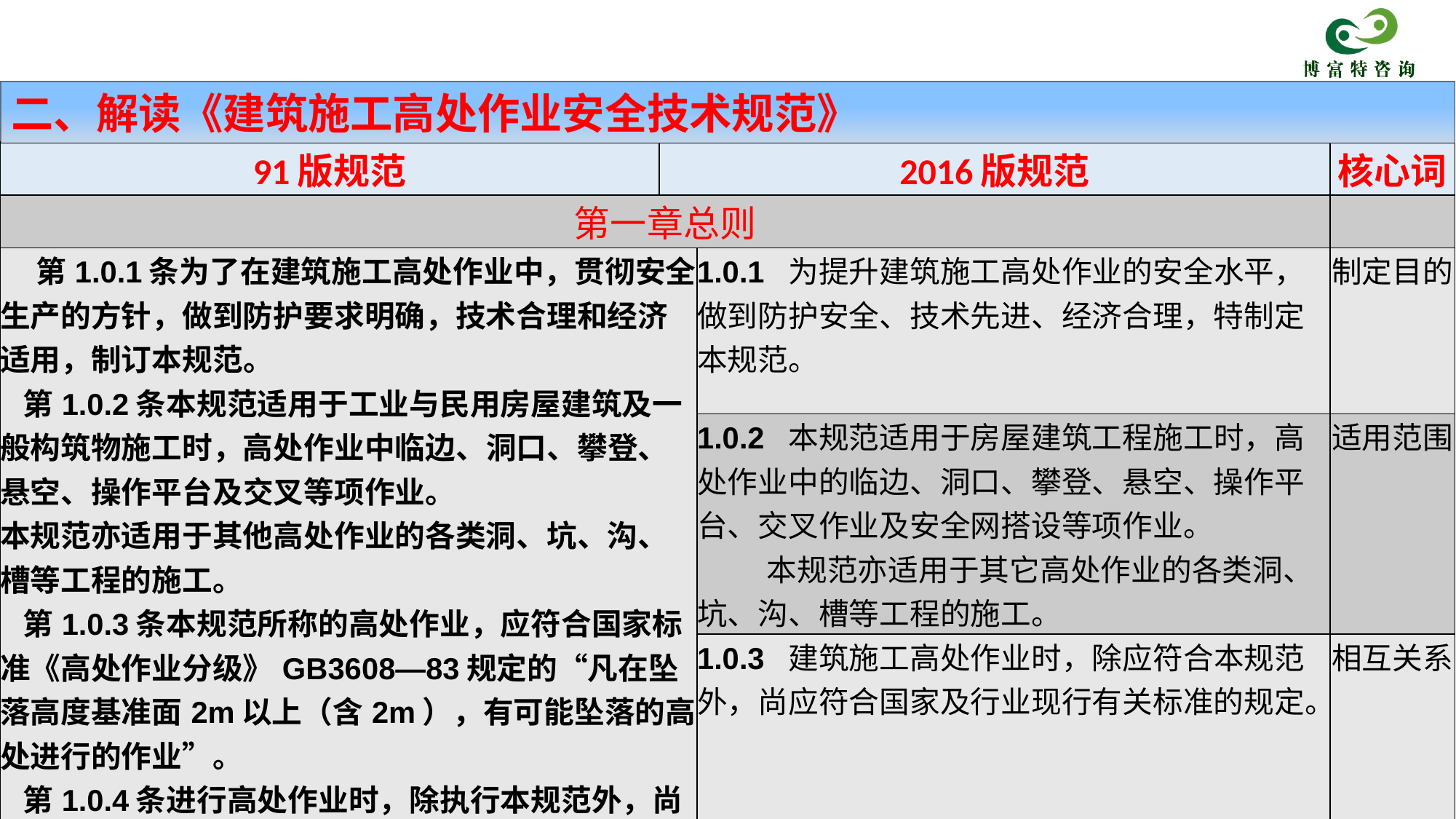

二、解读《建筑施工高处作业安全技术规范》
| 91版规范 | 2016版规范 |  | 核心词 |
| --- | --- | --- | --- |
| 第一章总则 |  |  |  |
| 第1.0.1条为了在建筑施工高处作业中，贯彻安全生产的方针，做到防护要求明确，技术合理和经济适用，制订本规范。 第1.0.2条本规范适用于工业与民用房屋建筑及一般构筑物施工时，高处作业中临边、洞口、攀登、悬空、操作平台及交叉等项作业。 本规范亦适用于其他高处作业的各类洞、坑、沟、槽等工程的施工。 第1.0.3条本规范所称的高处作业，应符合国家标准《高处作业分级》GB3608—83规定的“凡在坠落高度基准面2m以上（含2m），有可能坠落的高处进行的作业”。 第1.0.4条进行高处作业时，除执行本规范外，尚应符合国家现行的有关高处作业及安全技术标准的规定。 |  | 1.0.1 为提升建筑施工高处作业的安全水平，做到防护安全、技术先进、经济合理，特制定本规范。 | 制定目的 |
|  |  | 1.0.2 本规范适用于房屋建筑工程施工时，高处作业中的临边、洞口、攀登、悬空、操作平台、交叉作业及安全网搭设等项作业。 本规范亦适用于其它高处作业的各类洞、坑、沟、槽等工程的施工。 | 适用范围 |
|  |  | 1.0.3 建筑施工高处作业时，除应符合本规范外，尚应符合国家及行业现行有关标准的规定。 | 相互关系 |